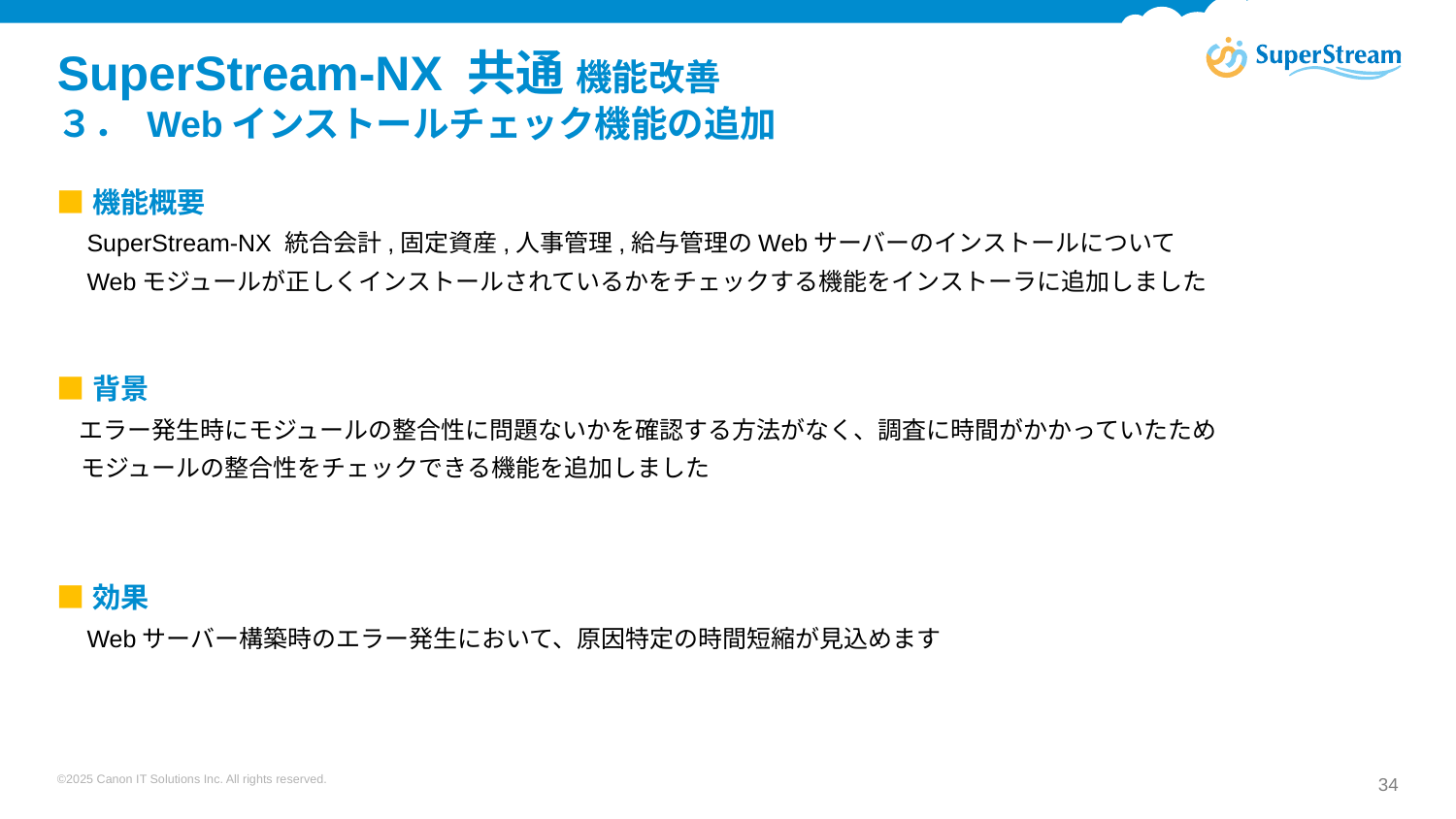

# SuperStream-NX 共通 機能改善　 ３． Webインストールチェック機能の追加
■機能概要
　SuperStream-NX 統合会計,固定資産,人事管理,給与管理のWebサーバーのインストールについて
　Webモジュールが正しくインストールされているかをチェックする機能をインストーラに追加しました
■背景
　エラー発生時にモジュールの整合性に問題ないかを確認する方法がなく、調査に時間がかかっていたため
　モジュールの整合性をチェックできる機能を追加しました
■効果
　Webサーバー構築時のエラー発生において、原因特定の時間短縮が見込めます

©2025 Canon IT Solutions Inc. All rights reserved.
34